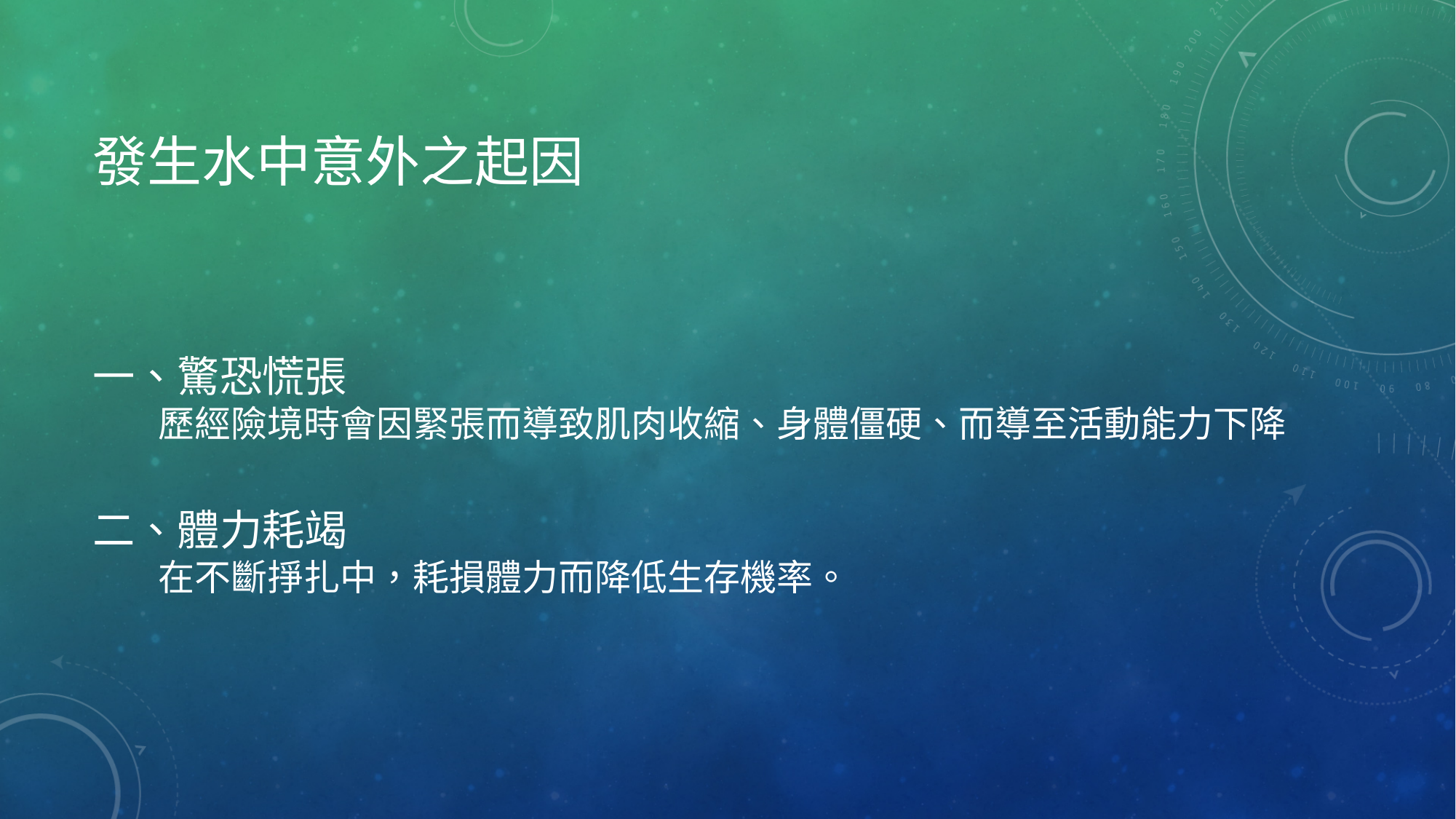

# 發生水中意外之起因
一、驚恐慌張
        歷經險境時會因緊張而導致肌肉收縮、身體僵硬、而導至活動能力下降
二、體力耗竭
        在不斷掙扎中，耗損體力而降低生存機率。